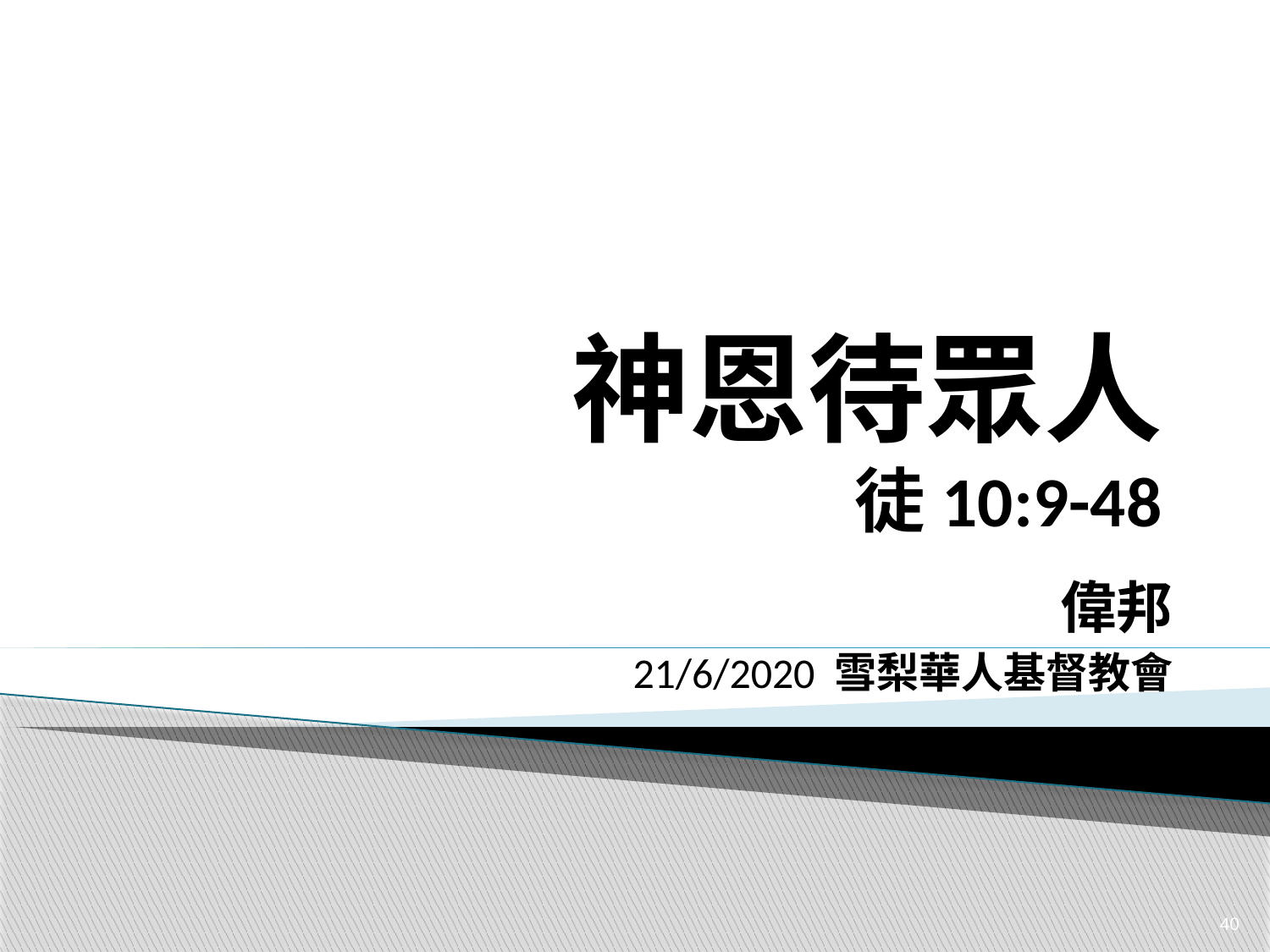

# 神恩待眾人 徒10:9-48
偉邦
21/6/2020 雪梨華人基督教會

40